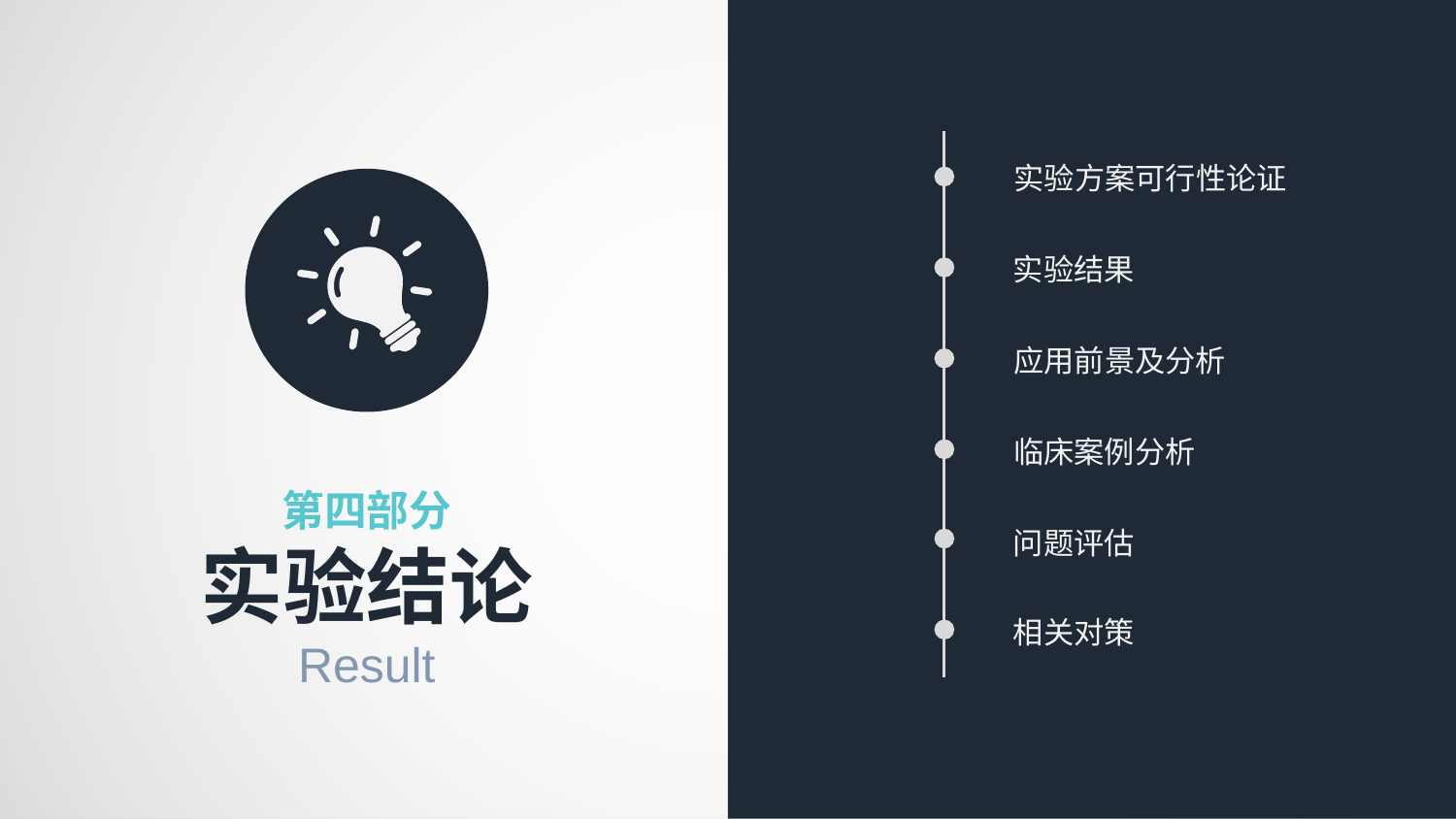

实验方案可行性论证

实验结果
应用前景及分析
临床案例分析
第四部分
问题评估
实验结论
Result
相关对策